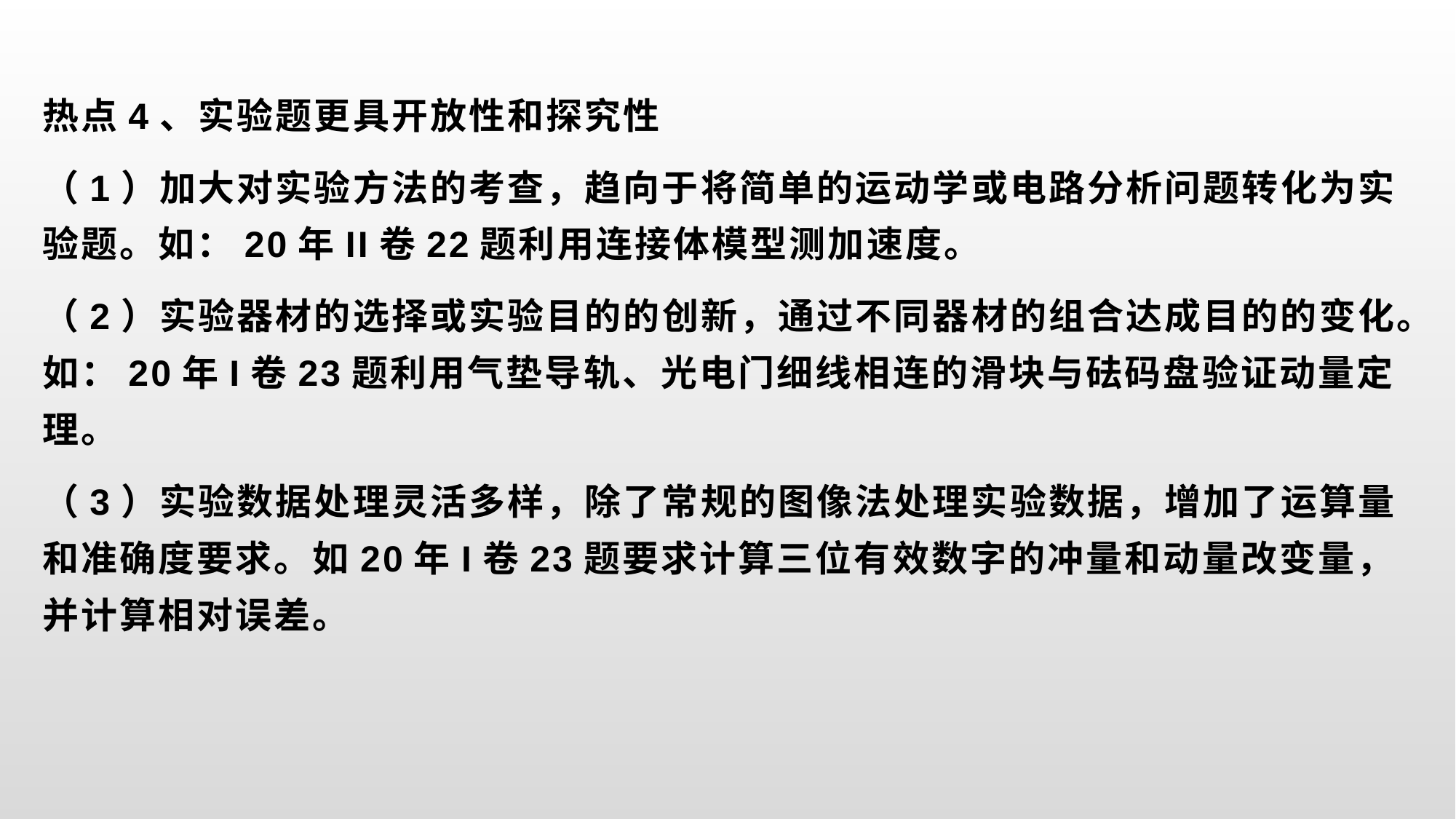

热点4、实验题更具开放性和探究性
（1）加大对实验方法的考查，趋向于将简单的运动学或电路分析问题转化为实验题。如：20年II卷22题利用连接体模型测加速度。
（2）实验器材的选择或实验目的的创新，通过不同器材的组合达成目的的变化。如：20年I卷23题利用气垫导轨、光电门细线相连的滑块与砝码盘验证动量定理。
（3）实验数据处理灵活多样，除了常规的图像法处理实验数据，增加了运算量和准确度要求。如20年I卷23题要求计算三位有效数字的冲量和动量改变量，并计算相对误差。